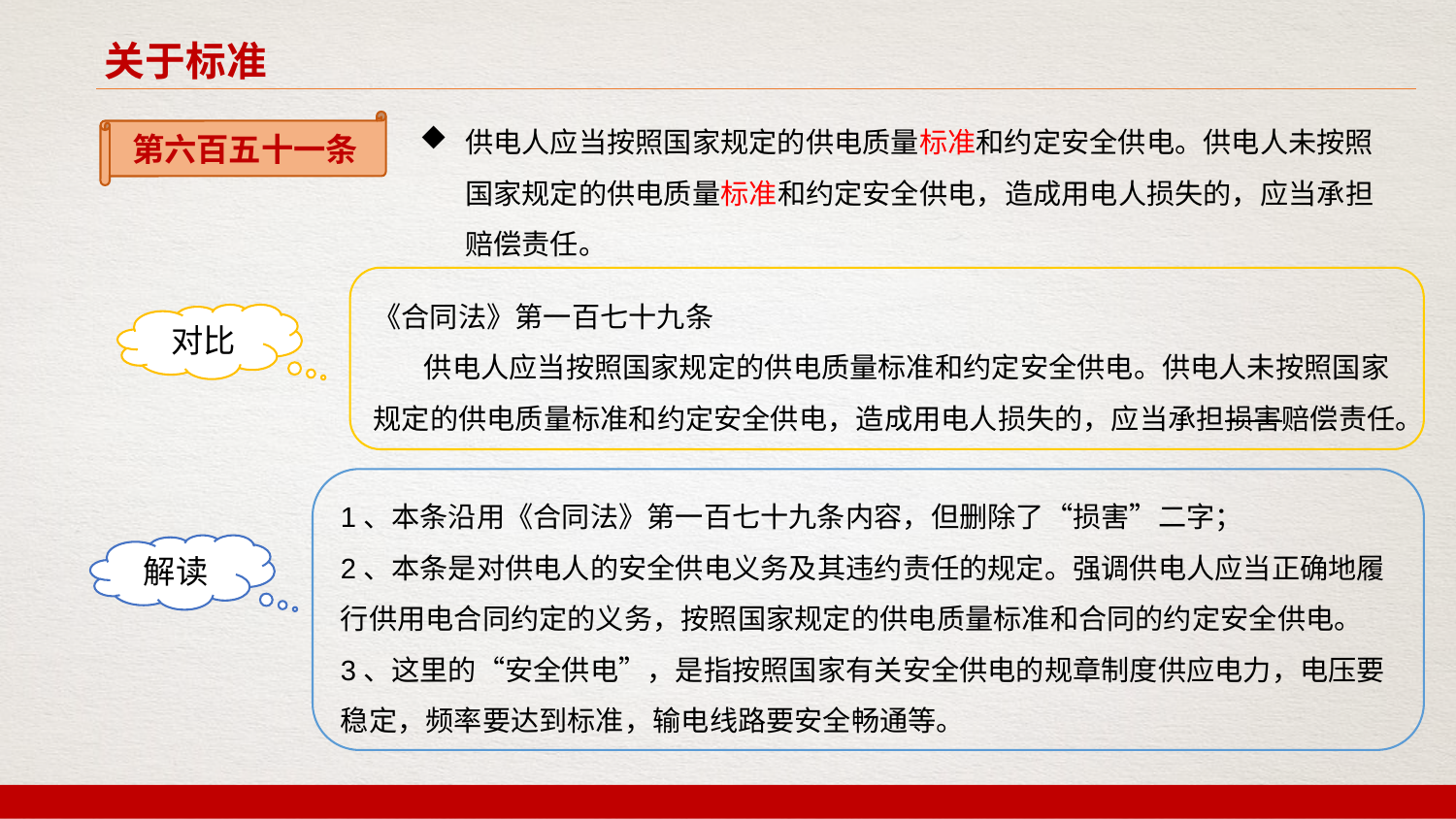

关于标准
供电人应当按照国家规定的供电质量标准和约定安全供电。供电人未按照国家规定的供电质量标准和约定安全供电，造成用电人损失的，应当承担赔偿责任。
第六百五十一条
《合同法》第一百七十九条
       供电人应当按照国家规定的供电质量标准和约定安全供电。供电人未按照国家规定的供电质量标准和约定安全供电，造成用电人损失的，应当承担损害赔偿责任。
对比
1、本条沿用《合同法》第一百七十九条内容，但删除了“损害”二字；
2、本条是对供电人的安全供电义务及其违约责任的规定。强调供电人应当正确地履行供用电合同约定的义务，按照国家规定的供电质量标准和合同的约定安全供电。
3、这里的“安全供电”，是指按照国家有关安全供电的规章制度供应电力，电压要稳定，频率要达到标准，输电线路要安全畅通等。
解读